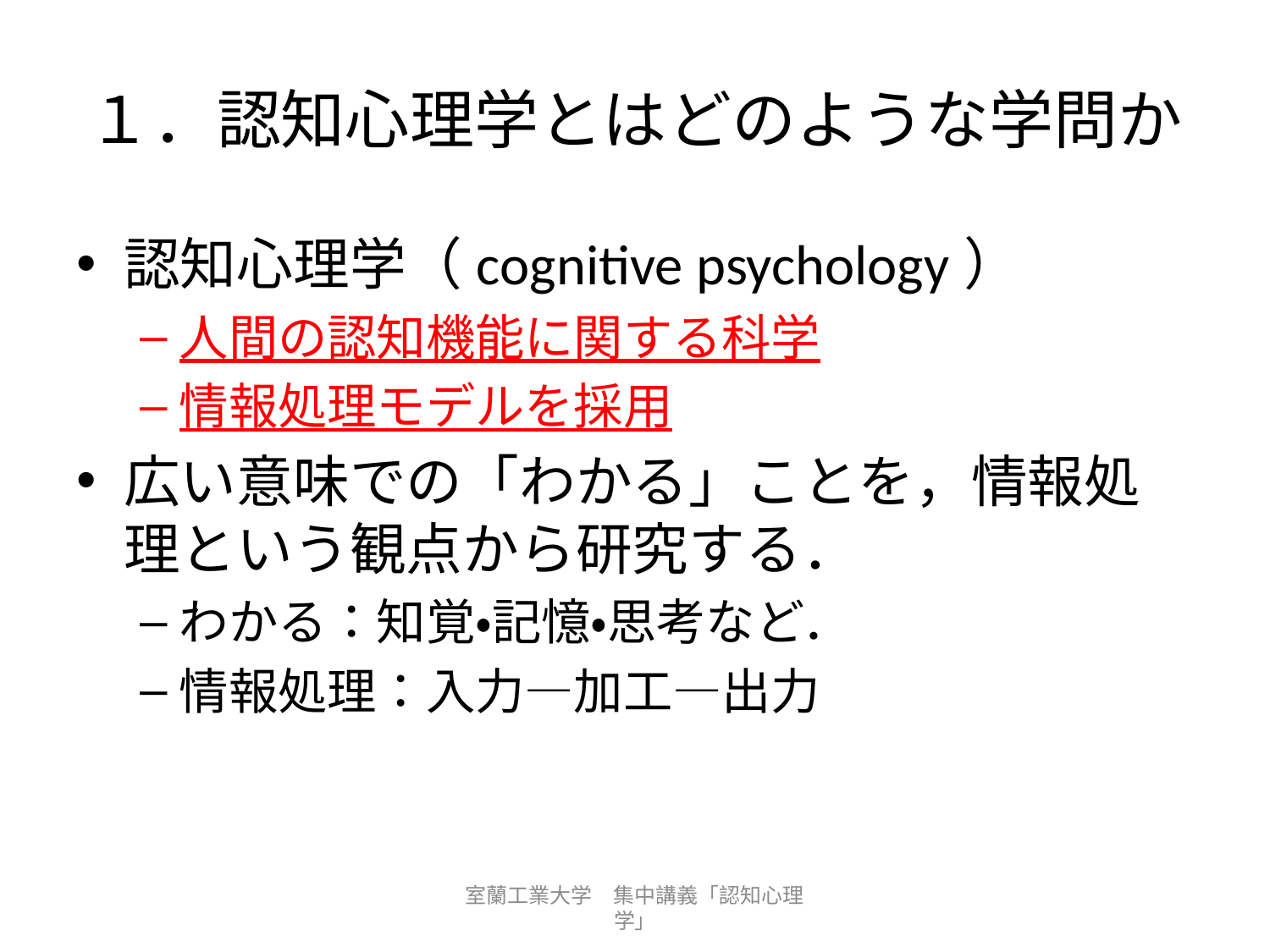

# １．認知心理学とはどのような学問か
認知心理学（cognitive psychology）
人間の認知機能に関する科学
情報処理モデルを採用
広い意味での「わかる」ことを，情報処理という観点から研究する．
わかる：知覚・記憶・思考など．
情報処理：入力―加工―出力
室蘭工業大学　集中講義「認知心理学」